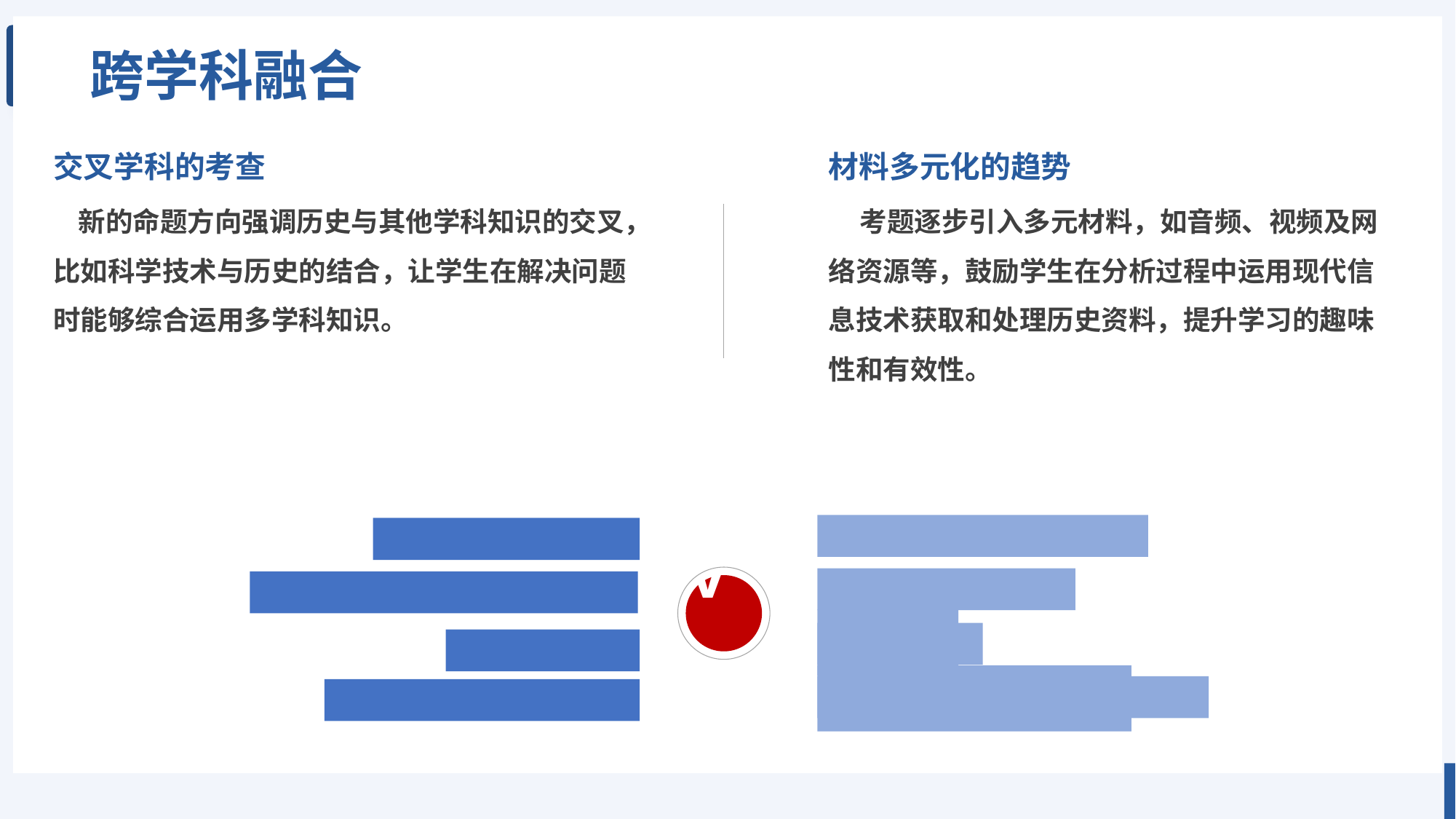

跨学科融合
交叉学科的考查
材料多元化的趋势
   新的命题方向强调历史与其他学科知识的交叉，比如科学技术与历史的结合，让学生在解决问题时能够综合运用多学科知识。
    考题逐步引入多元材料，如音频、视频及网络资源等，鼓励学生在分析过程中运用现代信息技术获取和处理历史资料，提升学习的趣味性和有效性。

VS